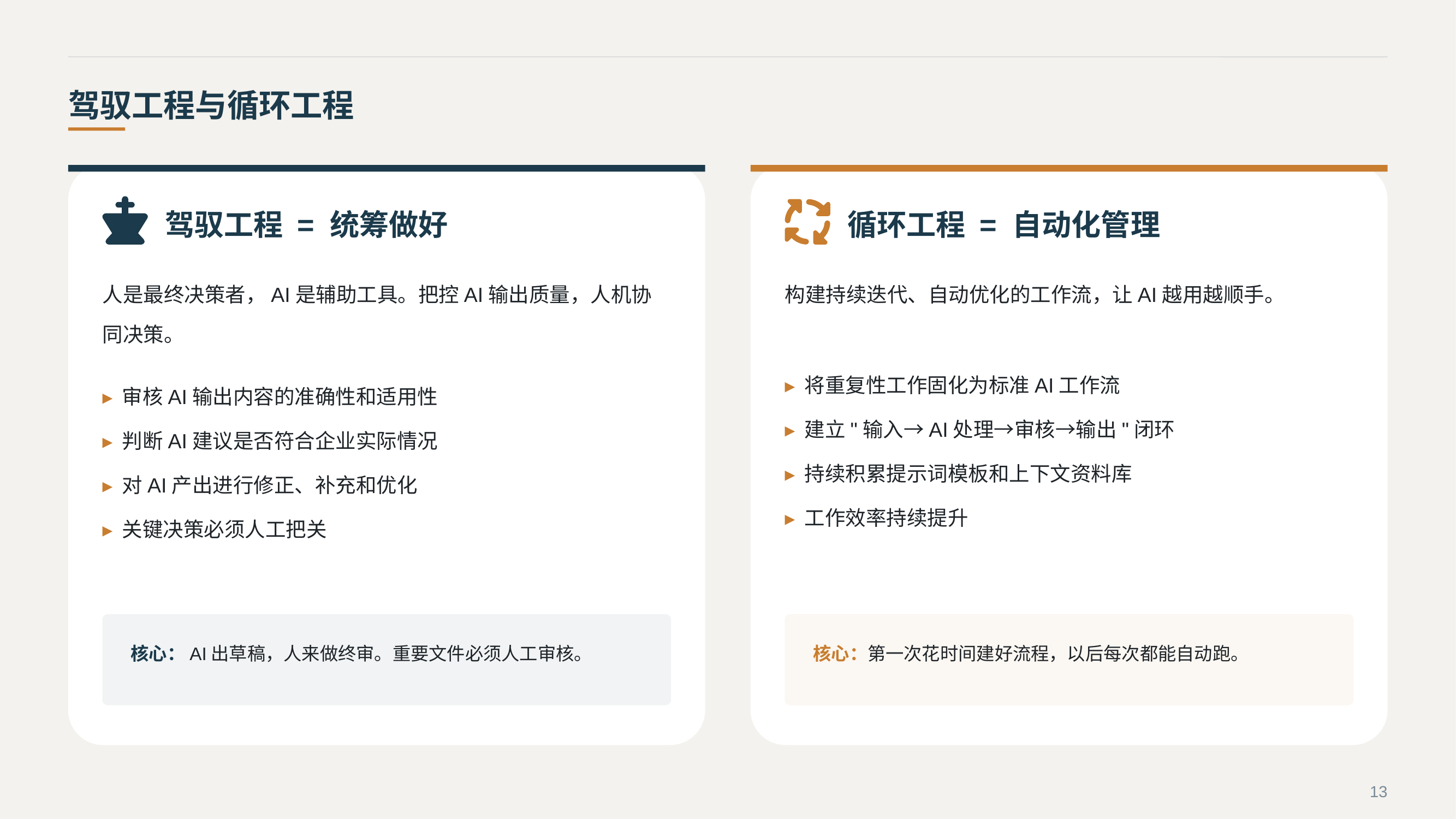

驾驭工程与循环工程

驾驭工程 = 统筹做好

循环工程 = 自动化管理
人是最终决策者，AI是辅助工具。把控AI输出质量，人机协同决策。
构建持续迭代、自动优化的工作流，让AI越用越顺手。
▸ 将重复性工作固化为标准AI工作流
▸ 建立"输入→AI处理→审核→输出"闭环
▸ 持续积累提示词模板和上下文资料库
▸ 工作效率持续提升
▸ 审核AI输出内容的准确性和适用性
▸ 判断AI建议是否符合企业实际情况
▸ 对AI产出进行修正、补充和优化
▸ 关键决策必须人工把关

核心：AI出草稿，人来做终审。重要文件必须人工审核。
核心：第一次花时间建好流程，以后每次都能自动跑。
13